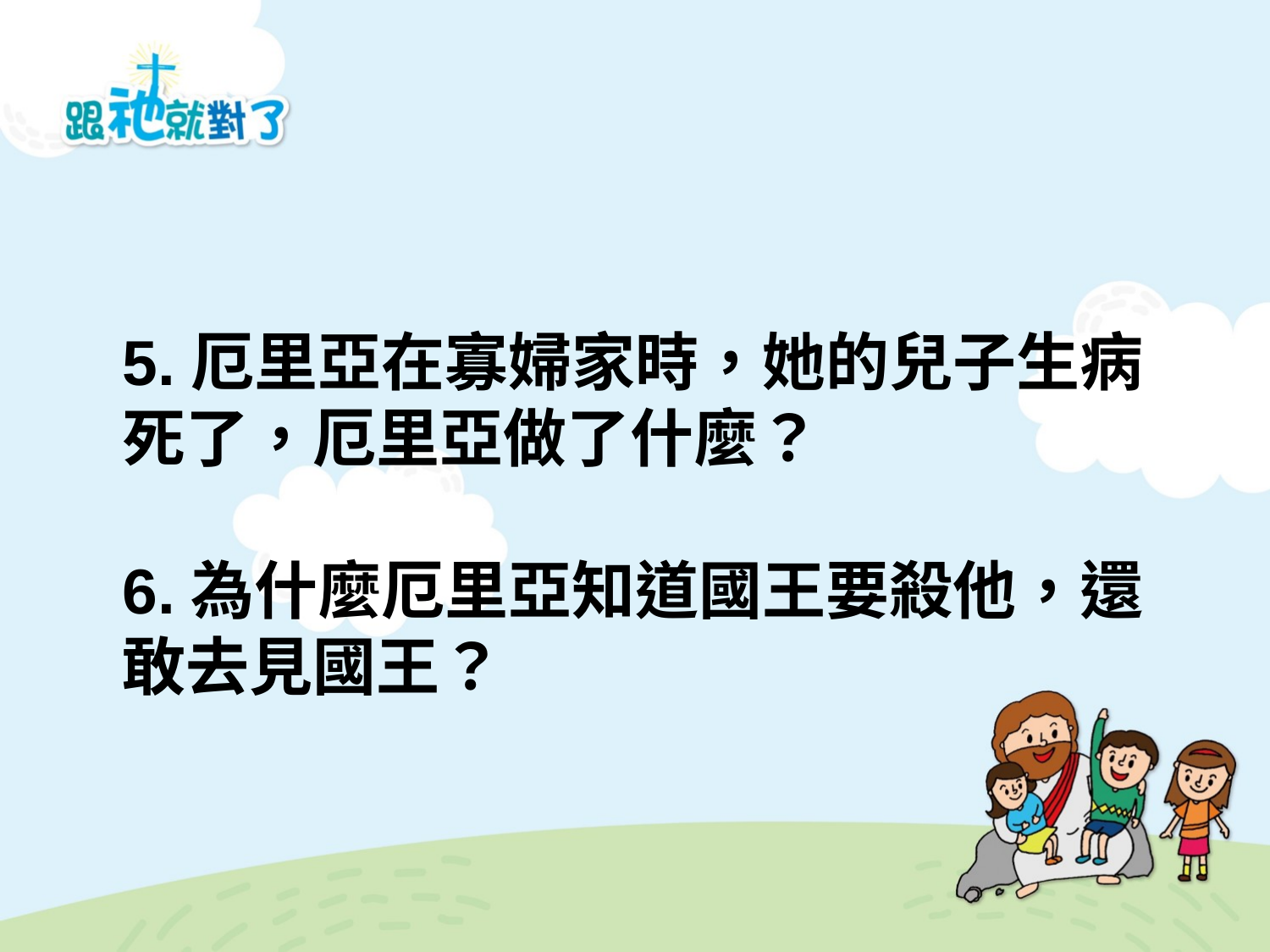

5.厄里亞在寡婦家時，她的兒子生病死了，厄里亞做了什麼？

6.為什麼厄里亞知道國王要殺他，還敢去見國王？